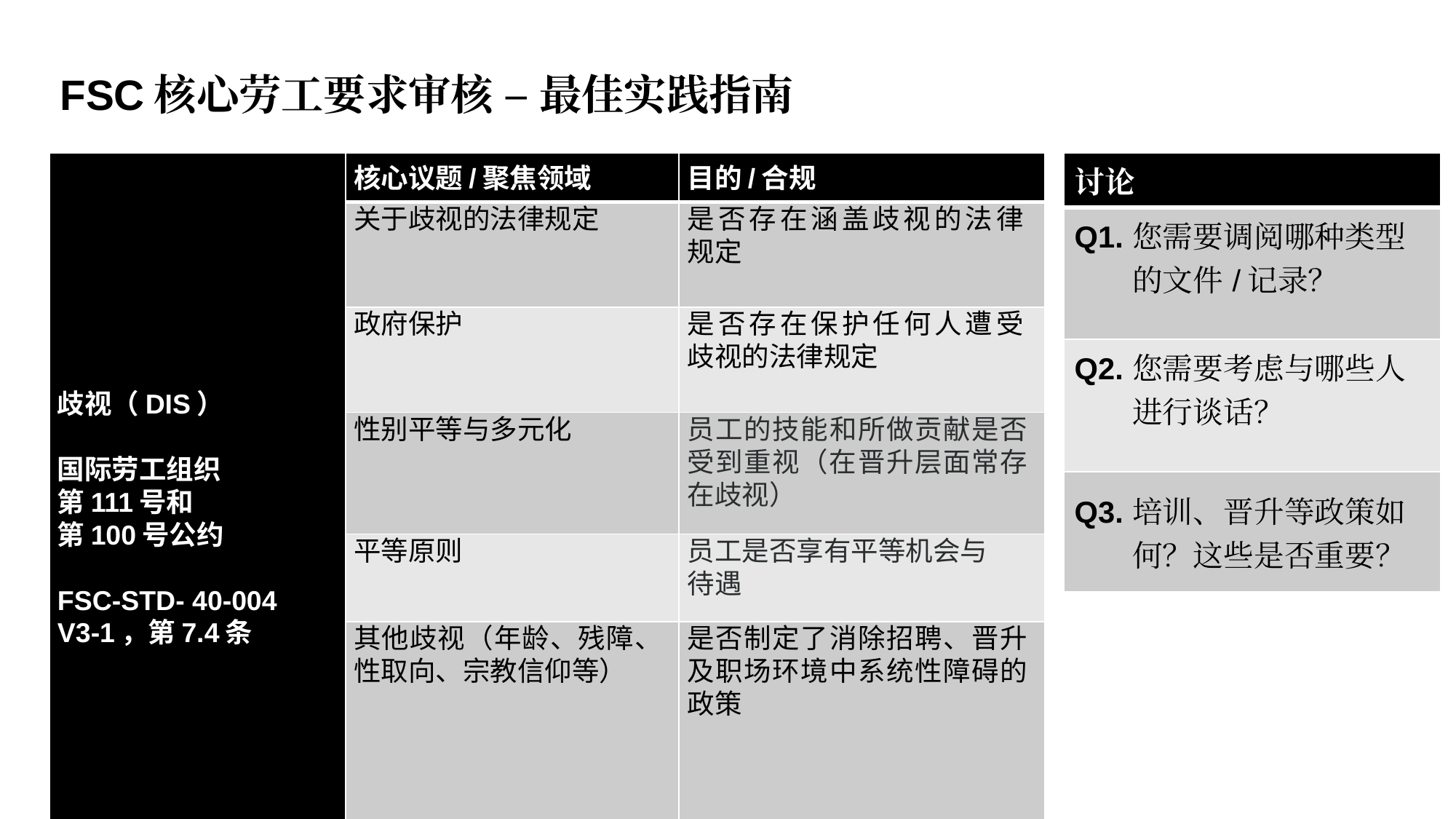

FSC核心劳工要求审核 – 最佳实践指南
| 歧视（DIS） 国际劳工组织 第111号和 第100号公约 FSC-STD- 40-004 V3-1，第7.4条 | 核心议题/聚焦领域 | 目的/合规 |
| --- | --- | --- |
| 歧视 | 关于歧视的法律规定 | 是否存在涵盖歧视的法律 规定 |
|  | 政府保护 | 是否存在保护任何人遭受 歧视的法律规定 |
|  | 性别平等与多元化 | 员工的技能和所做贡献是否受到重视（在晋升层面常存在歧视） |
|  | 平等原则 | 员工是否享有平等机会与 待遇 |
|  | 其他歧视（年龄、残障、性取向、宗教信仰等） | 是否制定了消除招聘、晋升及职场环境中系统性障碍的政策 |
| 讨论 |
| --- |
| Q1. 您需要调阅哪种类型的文件/记录？ |
| Q2. 您需要考虑与哪些人进行谈话？ |
| Q3. 培训、晋升等政策如何？这些是否重要？ |